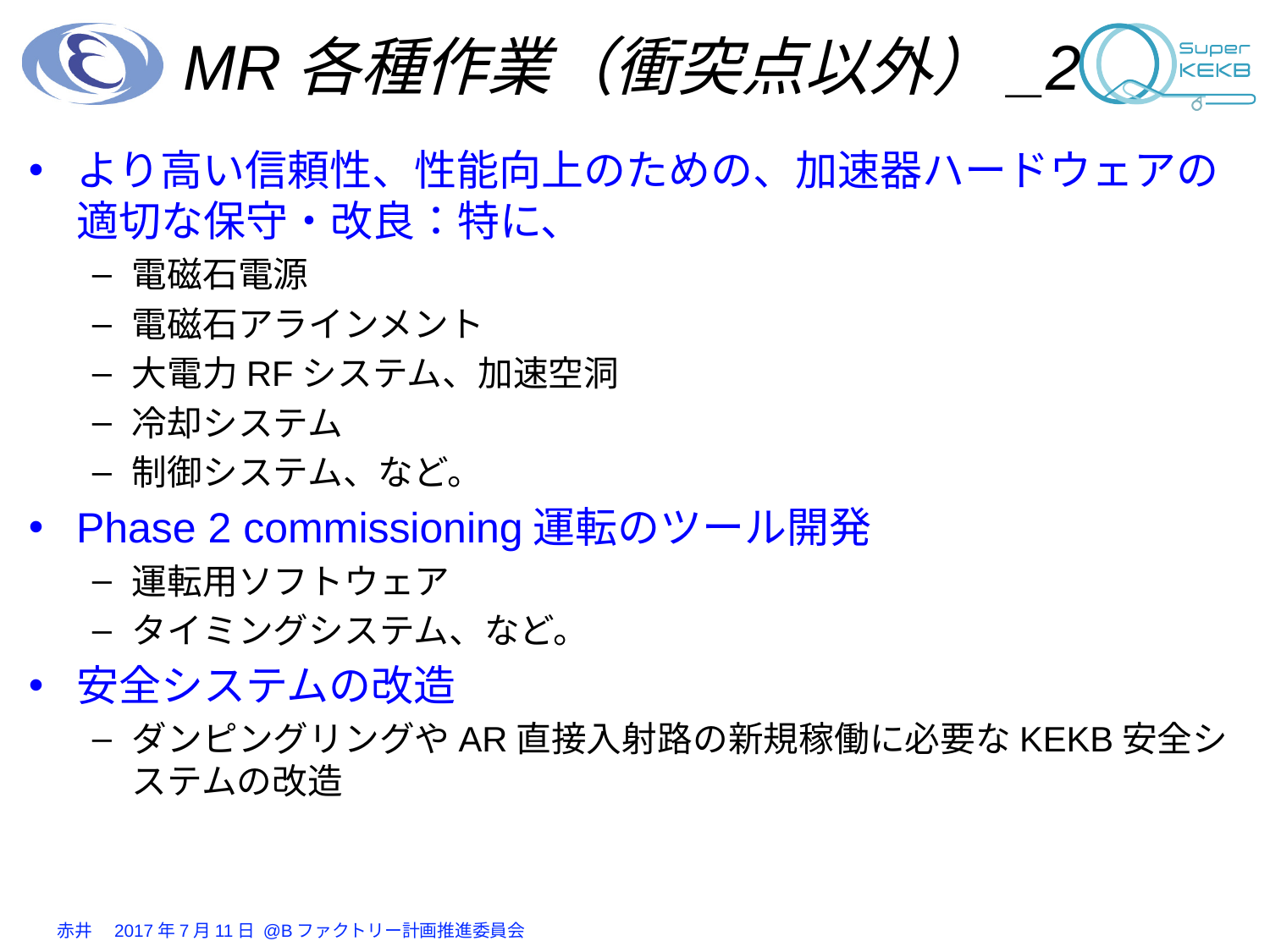

# MR各種作業（衝突点以外）_2
より高い信頼性、性能向上のための、加速器ハードウェアの適切な保守・改良：特に、
電磁石電源
電磁石アラインメント
大電力RFシステム、加速空洞
冷却システム
制御システム、など。
Phase 2 commissioning運転のツール開発
運転用ソフトウェア
タイミングシステム、など。
安全システムの改造
ダンピングリングやAR直接入射路の新規稼働に必要なKEKB安全システムの改造

赤井　2017年7月11日 @Bファクトリー計画推進委員会